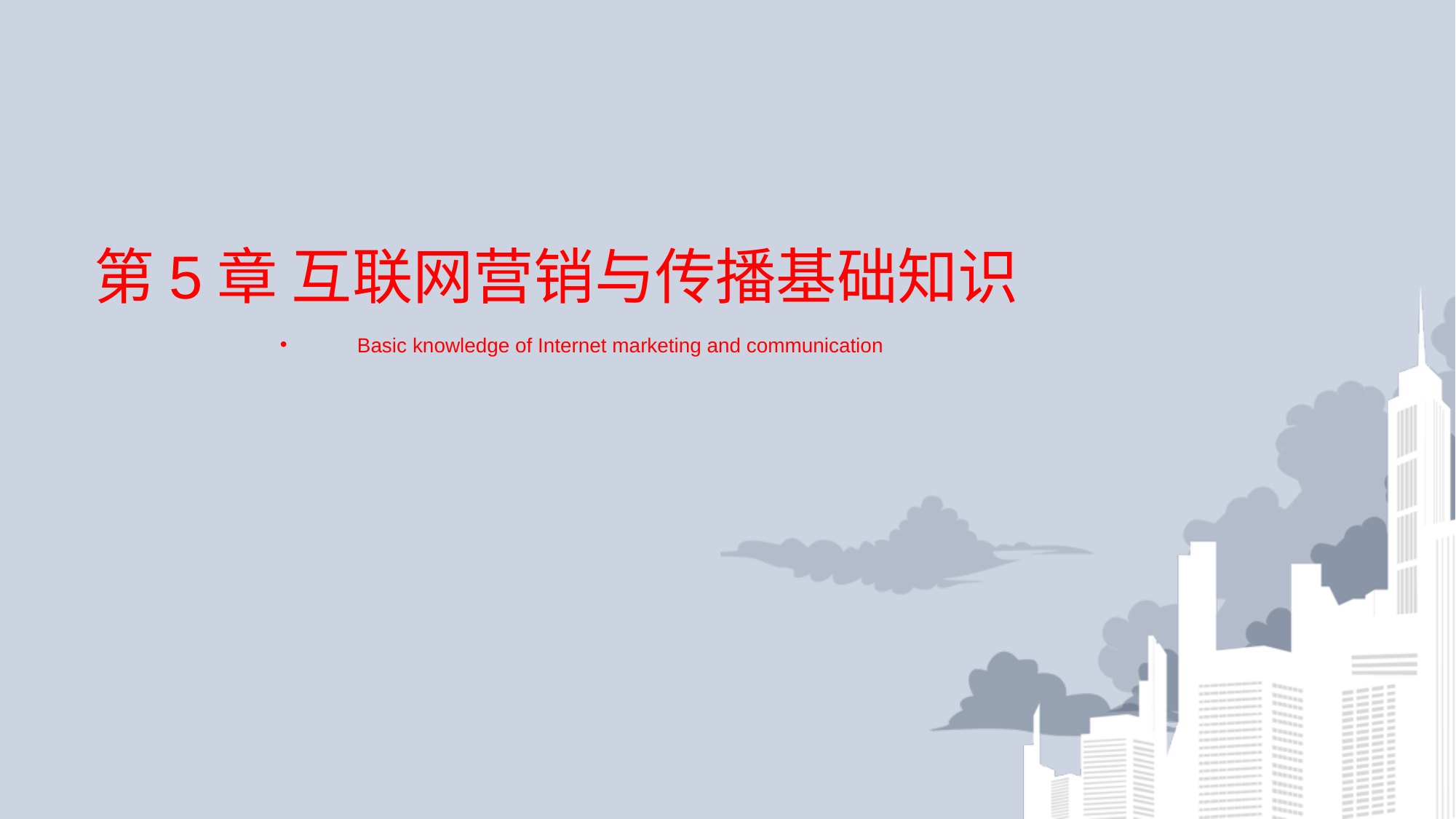

# 第5章 互联网营销与传播基础知识
Basic knowledge of Internet marketing and communication